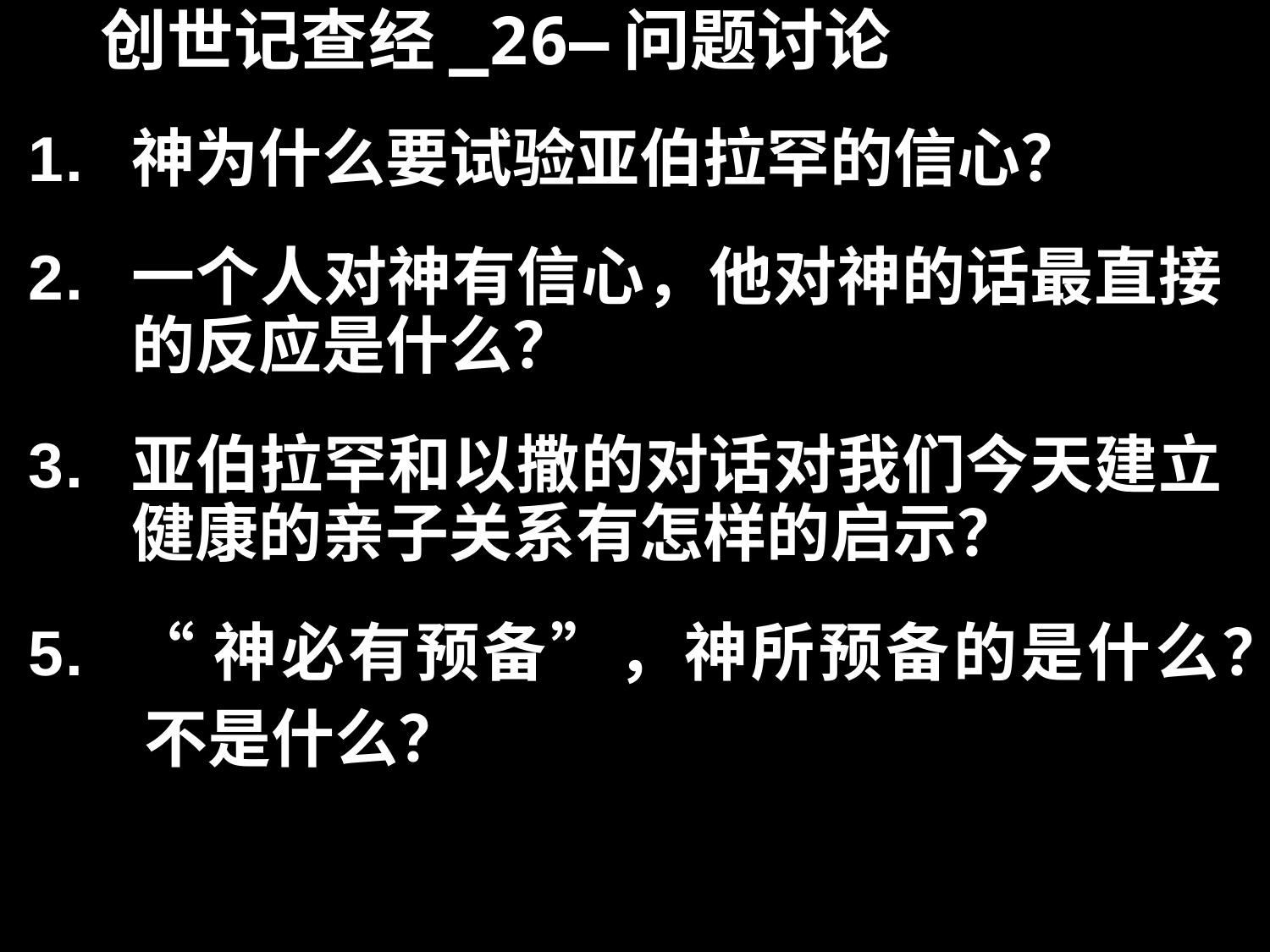

# 创世记查经_26—问题讨论

神为什么要试验亚伯拉罕的信心？

一个人对神有信心，他对神的话最直接的反应是什么？

亚伯拉罕和以撒的对话对我们今天建立健康的亲子关系有怎样的启示？

“神必有预备”，神所预备的是什么？
       不是什么？